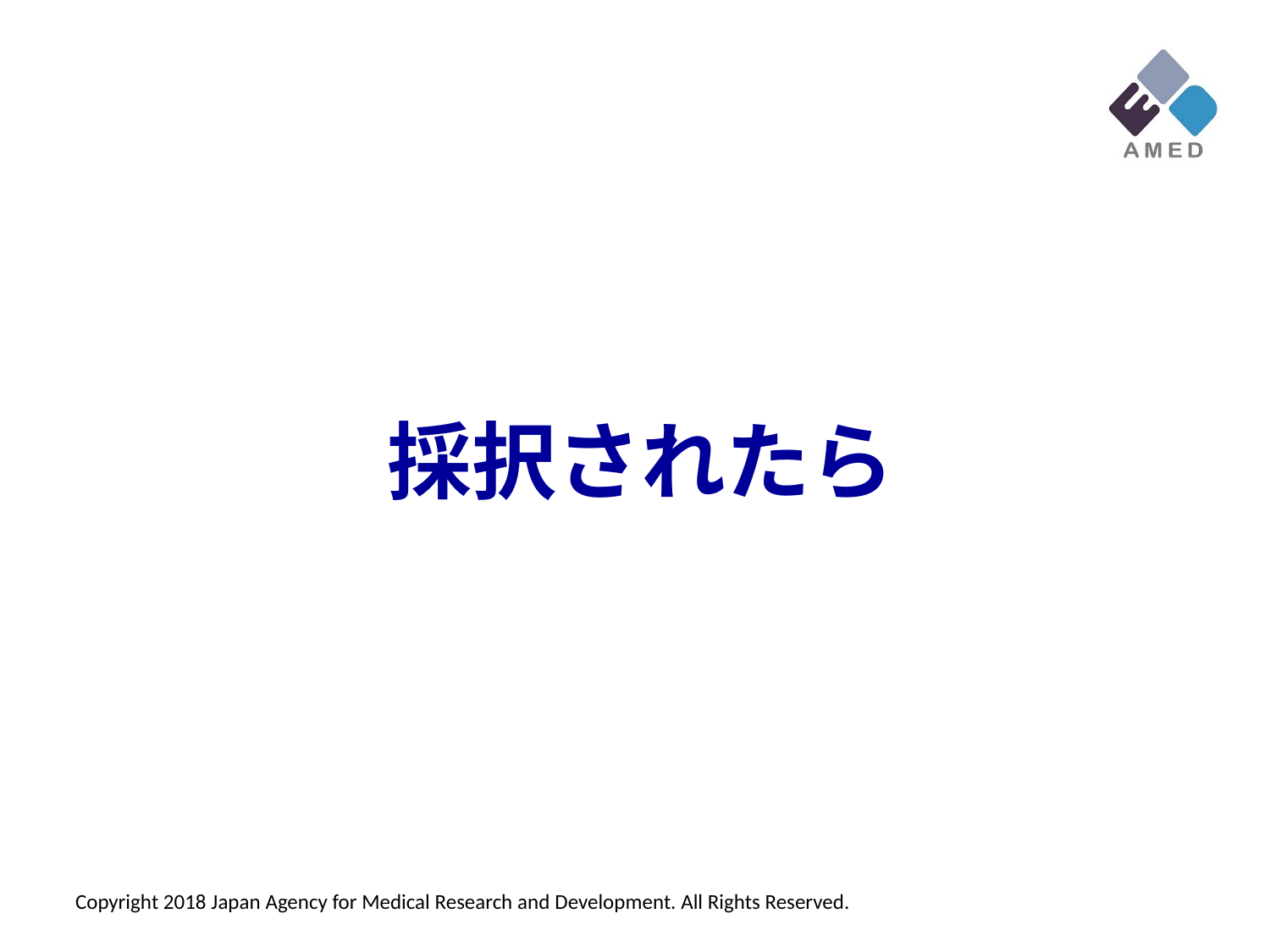

採択されたら
Copyright 2018 Japan Agency for Medical Research and Development. All Rights Reserved.